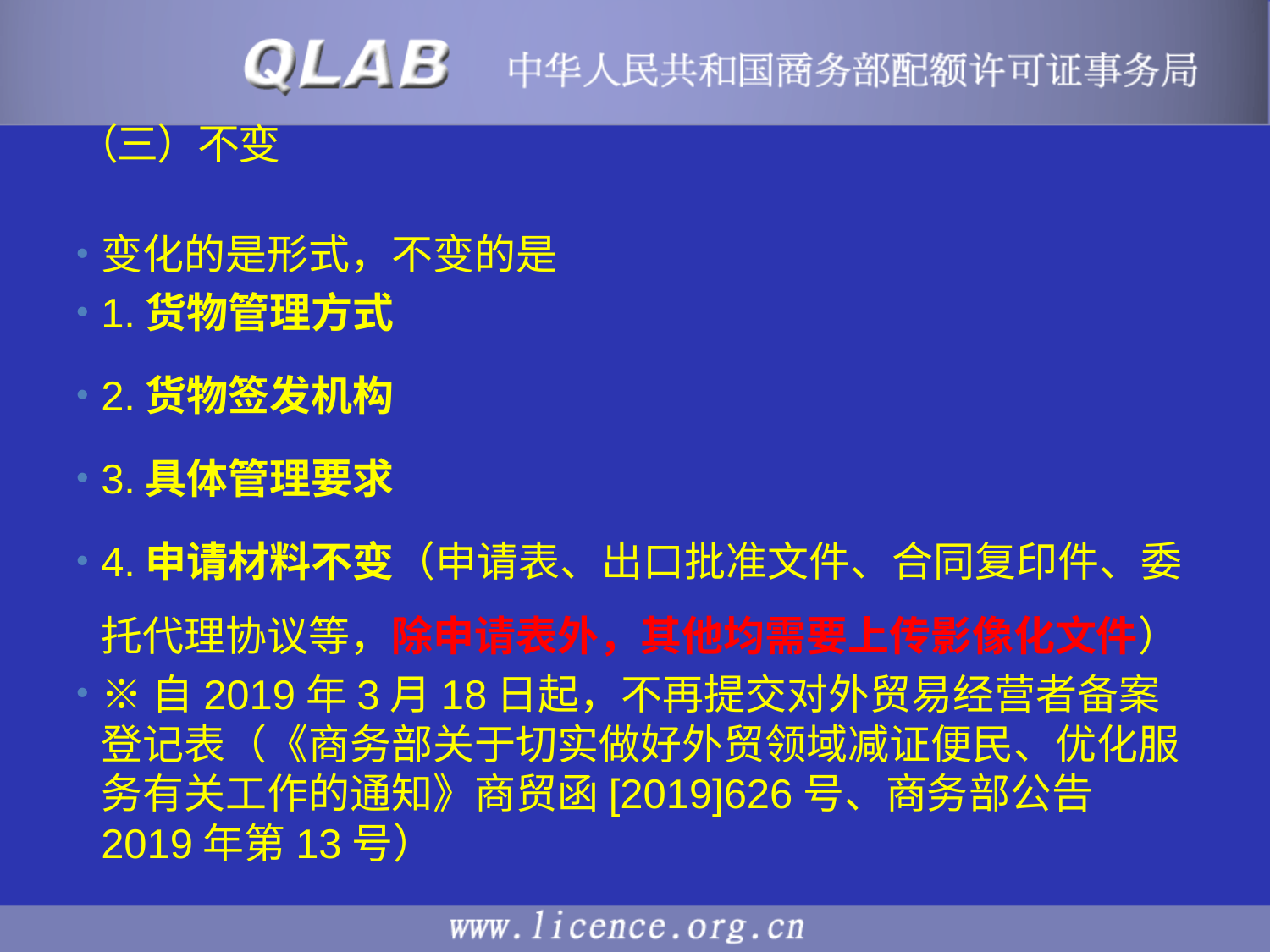

# （三）不变
变化的是形式，不变的是
1.货物管理方式
2.货物签发机构
3.具体管理要求
4.申请材料不变（申请表、出口批准文件、合同复印件、委托代理协议等，除申请表外，其他均需要上传影像化文件）
※自2019年3月18日起，不再提交对外贸易经营者备案登记表（《商务部关于切实做好外贸领域减证便民、优化服务有关工作的通知》商贸函[2019]626号、商务部公告2019年第13号）